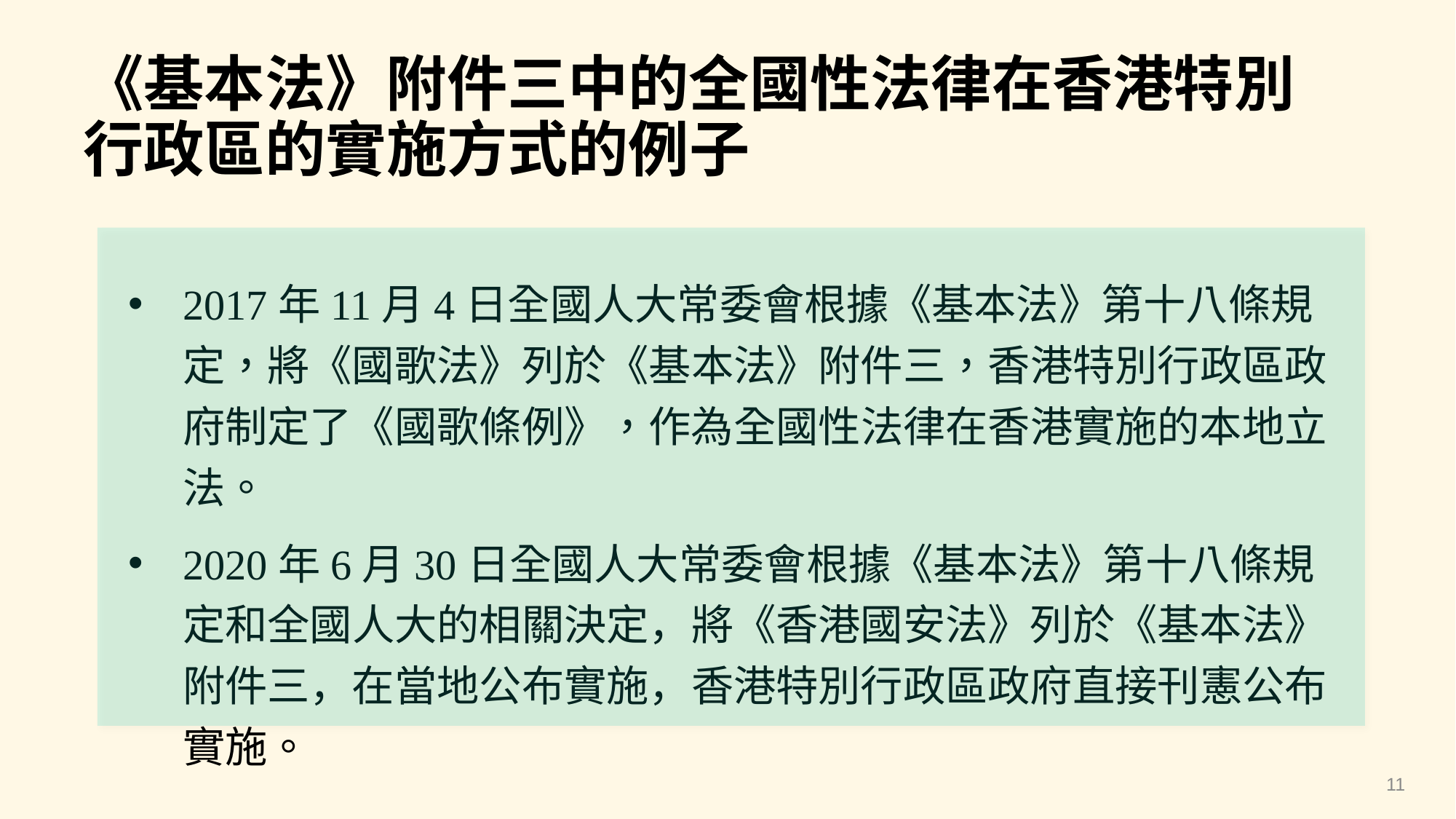

《基本法》附件三中的全國性法律在香港特別行政區的實施方式的例子

2017年11月4日全國人大常委會根據《基本法》第十八條規定，將《國歌法》列於《基本法》附件三，香港特別行政區政府制定了《國歌條例》，作為全國性法律在香港實施的本地立法。
2020年6月30日全國人大常委會根據《基本法》第十八條規定和全國人大的相關決定，將《香港國安法》列於《基本法》附件三，在當地公布實施，香港特別行政區政府直接刊憲公布實施。

11